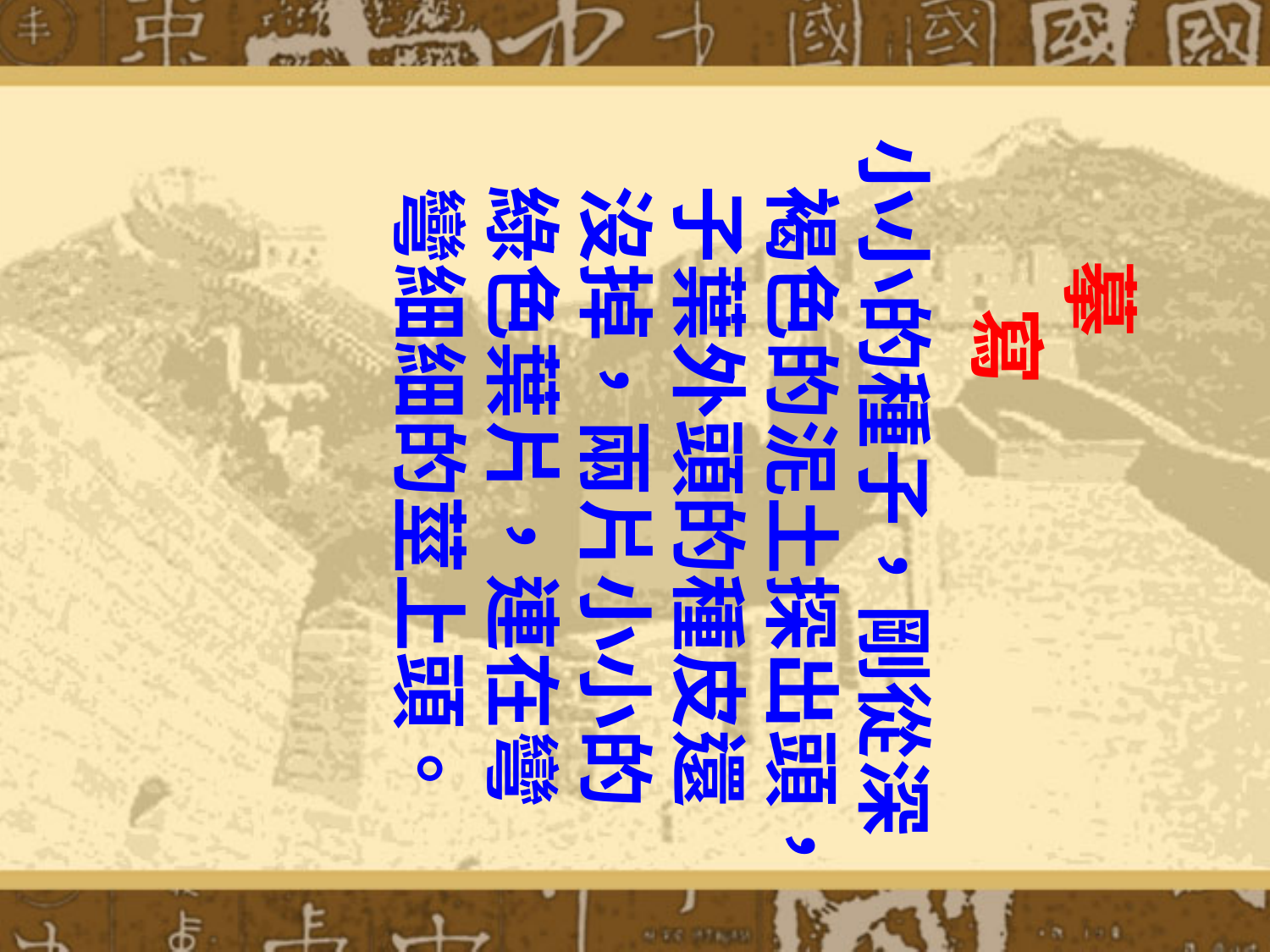

小小的種子，剛從深褐色的泥土探出頭，子葉外頭的種皮還沒掉，兩片小小的綠色葉片，連在彎彎細細的莖上頭。
摹寫